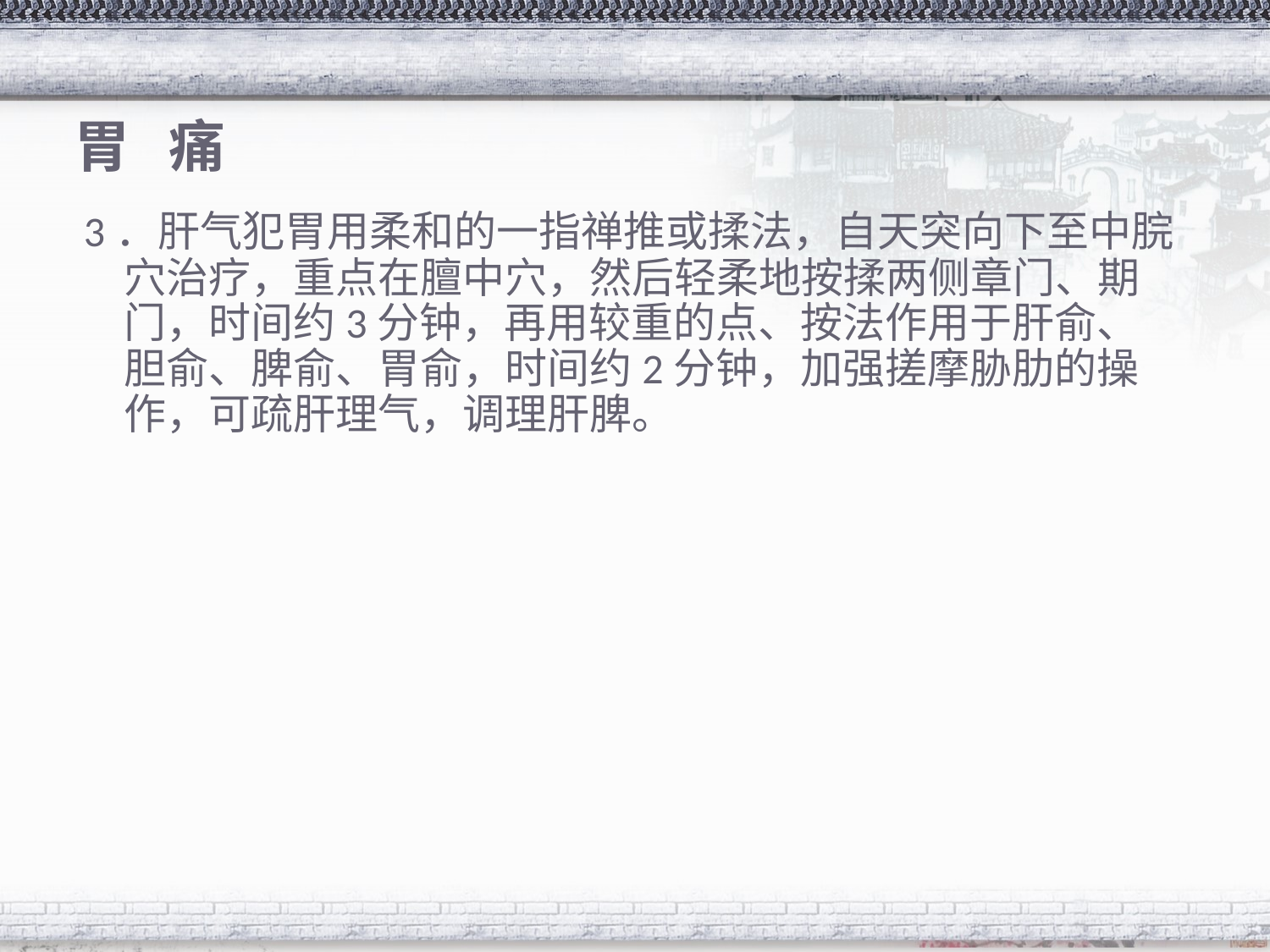

# 胃   痛
 3．肝气犯胃用柔和的一指禅推或揉法，自天突向下至中脘穴治疗，重点在膻中穴，然后轻柔地按揉两侧章门、期门，时间约3分钟，再用较重的点、按法作用于肝俞、胆俞、脾俞、胃俞，时间约2分钟，加强搓摩胁肋的操作，可疏肝理气，调理肝脾。